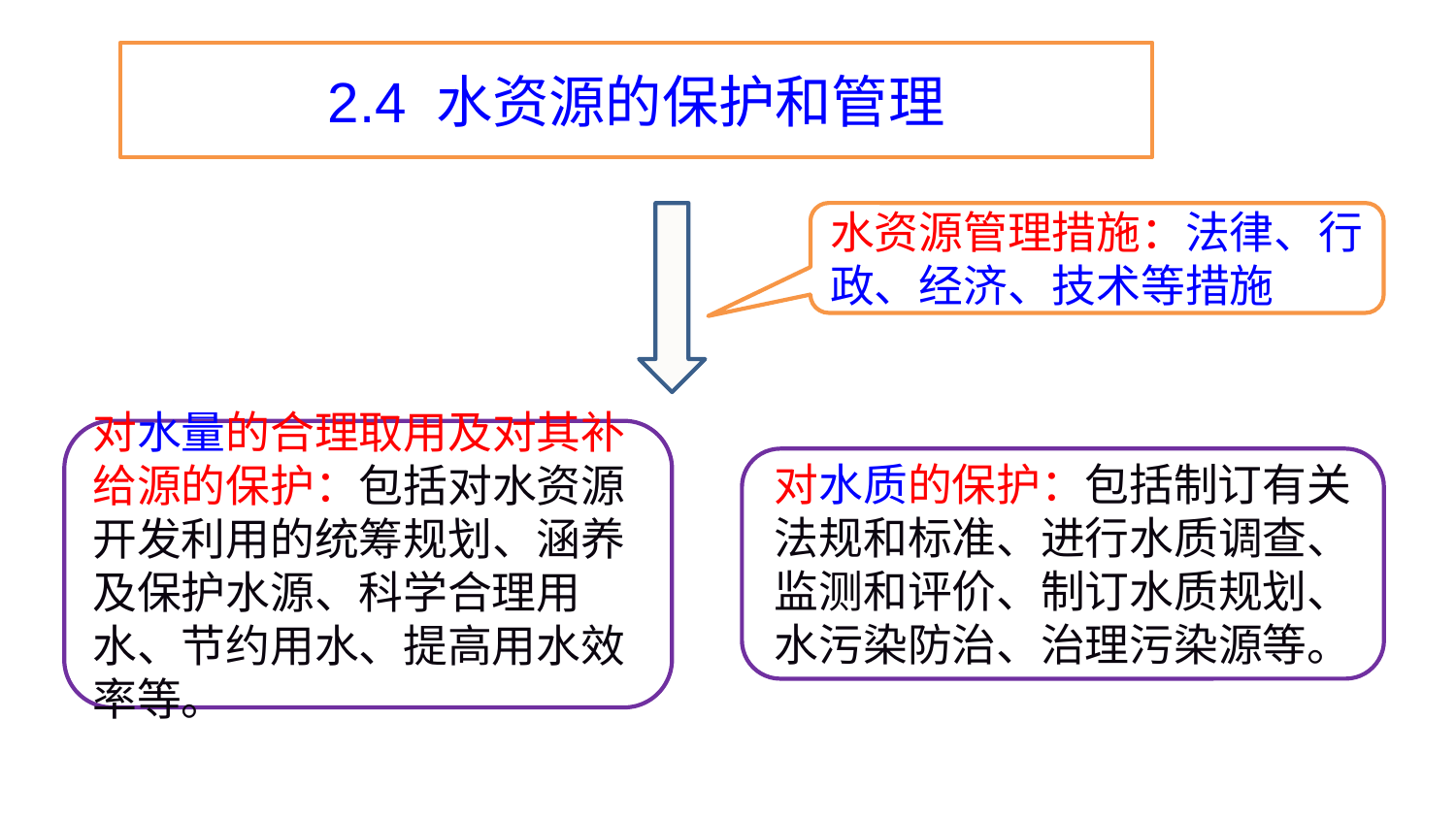

# 2.4 水资源的保护和管理

水资源管理措施：法律、行政、经济、技术等措施
对水量的合理取用及对其补给源的保护：包括对水资源开发利用的统筹规划、涵养及保护水源、科学合理用水、节约用水、提高用水效率等。
对水质的保护：包括制订有关法规和标准、进行水质调查、监测和评价、制订水质规划、水污染防治、治理污染源等。